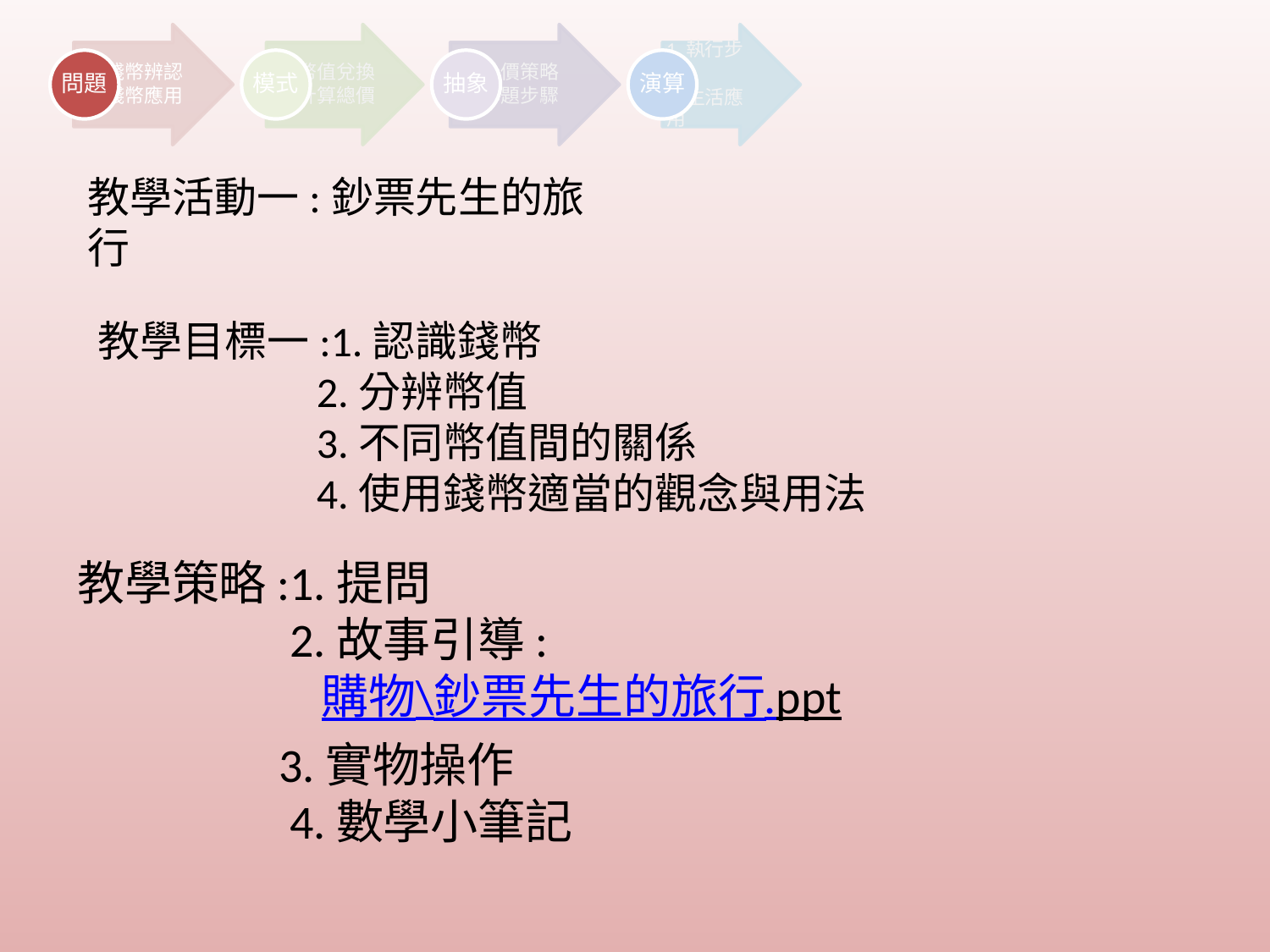

1.錢幣辨認
2.錢幣應用
問題
1.幣值兌換
2.計算總價
模式
1.計價策略
2.解題步驟
抽象
1.執行步驟
2.生活應用
演算
教學活動一:鈔票先生的旅行
教學目標一:1.認識錢幣
                       2.分辨幣值
                       3.不同幣值間的關係
                       4.使用錢幣適當的觀念與用法
# 教學策略:1.提問 2.故事引導: 購物\鈔票先生的旅行.ppt 3.實物操作 4.數學小筆記